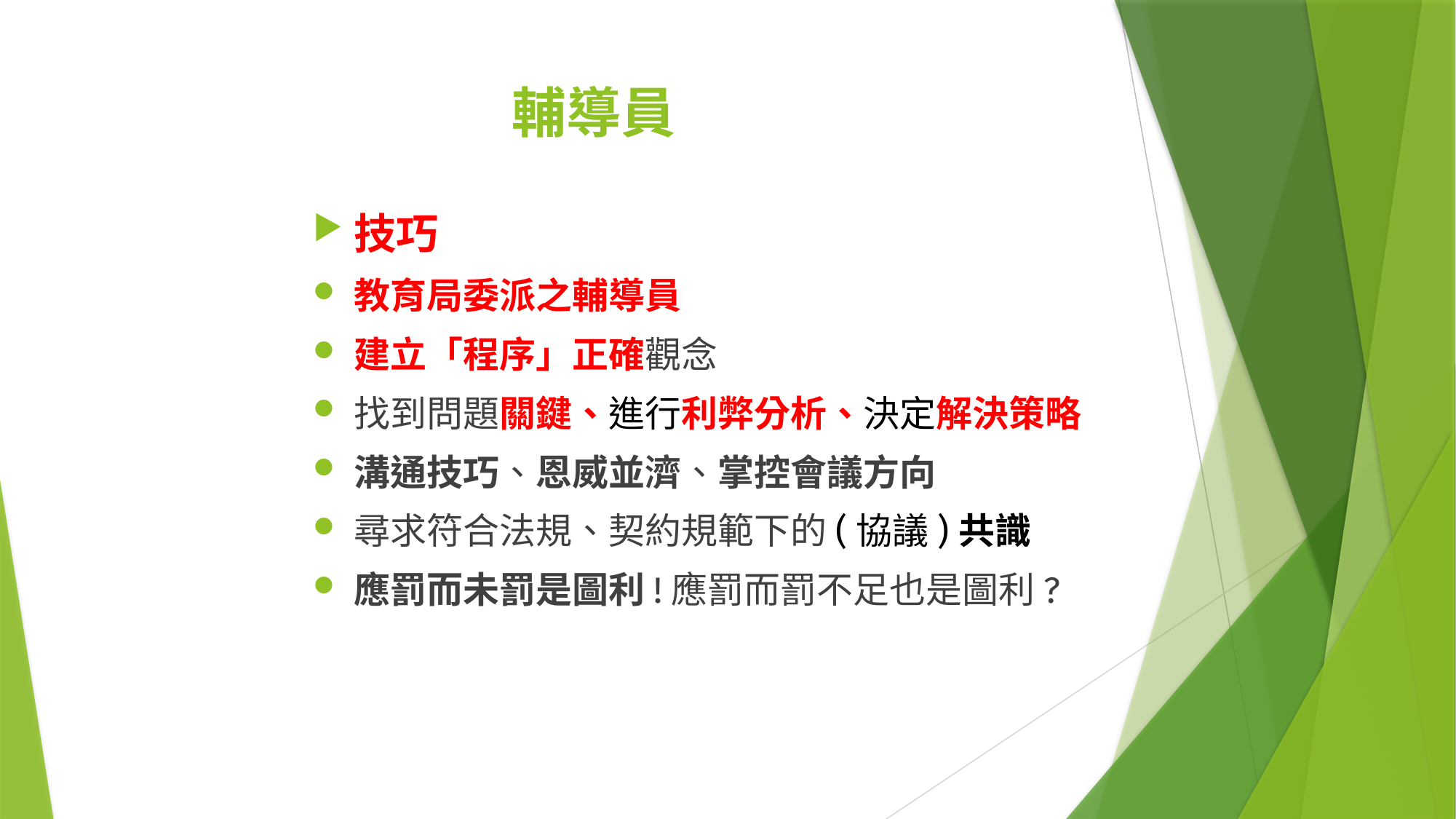

# 輔導員
技巧
教育局委派之輔導員
建立「程序」正確觀念
找到問題關鍵、進行利弊分析、決定解決策略
溝通技巧、恩威並濟、掌控會議方向
尋求符合法規、契約規範下的(協議)共識
應罰而未罰是圖利!應罰而罰不足也是圖利?